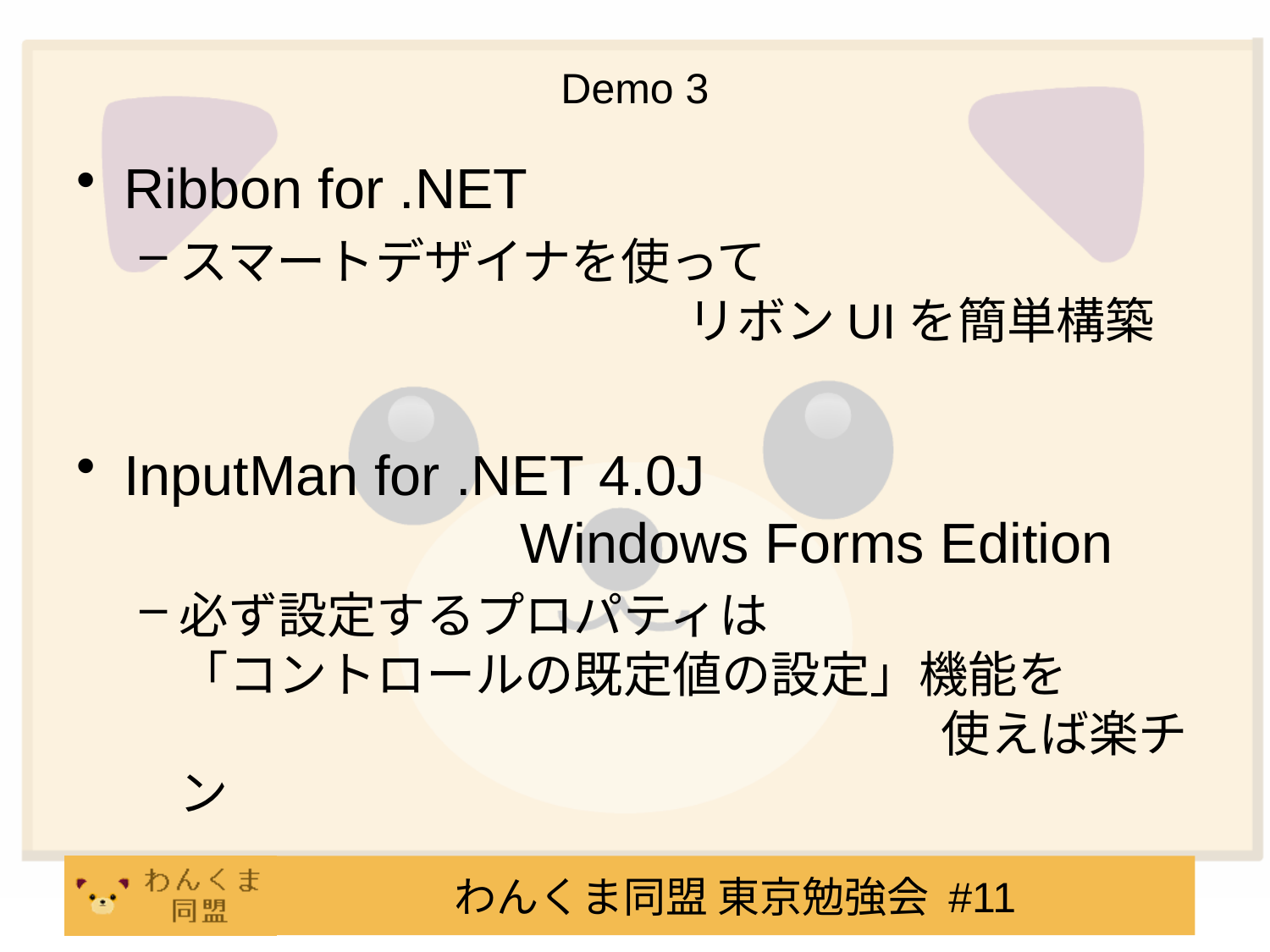

# Demo 3
Ribbon for .NET
スマートデザイナを使って
				リボンUIを簡単構築

InputMan for .NET 4.0J
			 Windows Forms Edition
必ず設定するプロパティは
「コントロールの既定値の設定」機能を
						使えば楽チン